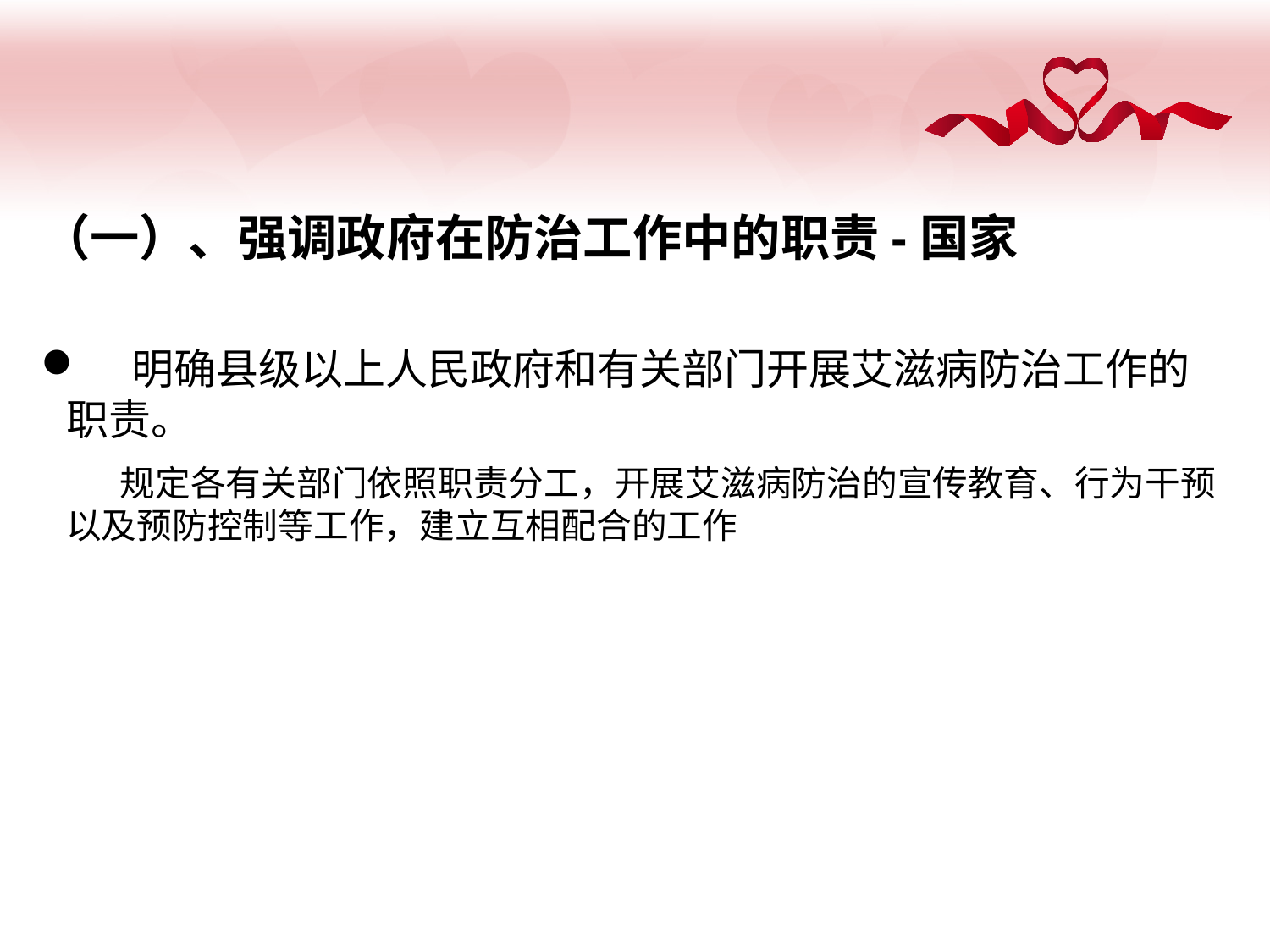

#
（一）、强调政府在防治工作中的职责-国家

    明确县级以上人民政府和有关部门开展艾滋病防治工作的职责。
         规定各有关部门依照职责分工，开展艾滋病防治的宣传教育、行为干预以及预防控制等工作，建立互相配合的工作